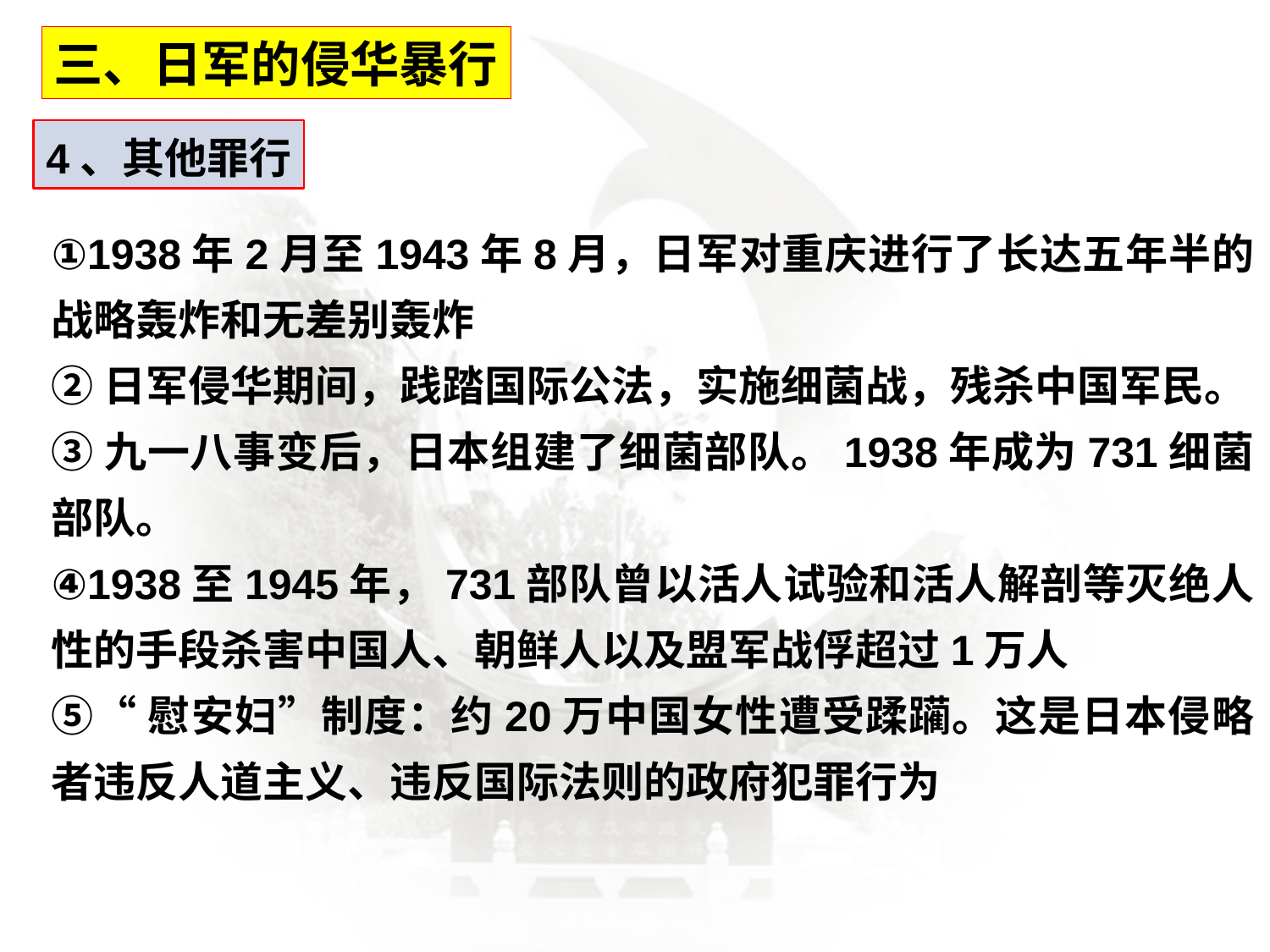

三、日军的侵华暴行
4、其他罪行
①1938年2月至1943年8月，日军对重庆进行了长达五年半的战略轰炸和无差别轰炸
②日军侵华期间，践踏国际公法，实施细菌战，残杀中国军民。
③九一八事变后，日本组建了细菌部队。1938年成为731细菌部队。
④1938至1945年，731部队曾以活人试验和活人解剖等灭绝人性的手段杀害中国人、朝鲜人以及盟军战俘超过1万人
⑤“慰安妇”制度：约20万中国女性遭受蹂躏。这是日本侵略者违反人道主义、违反国际法则的政府犯罪行为